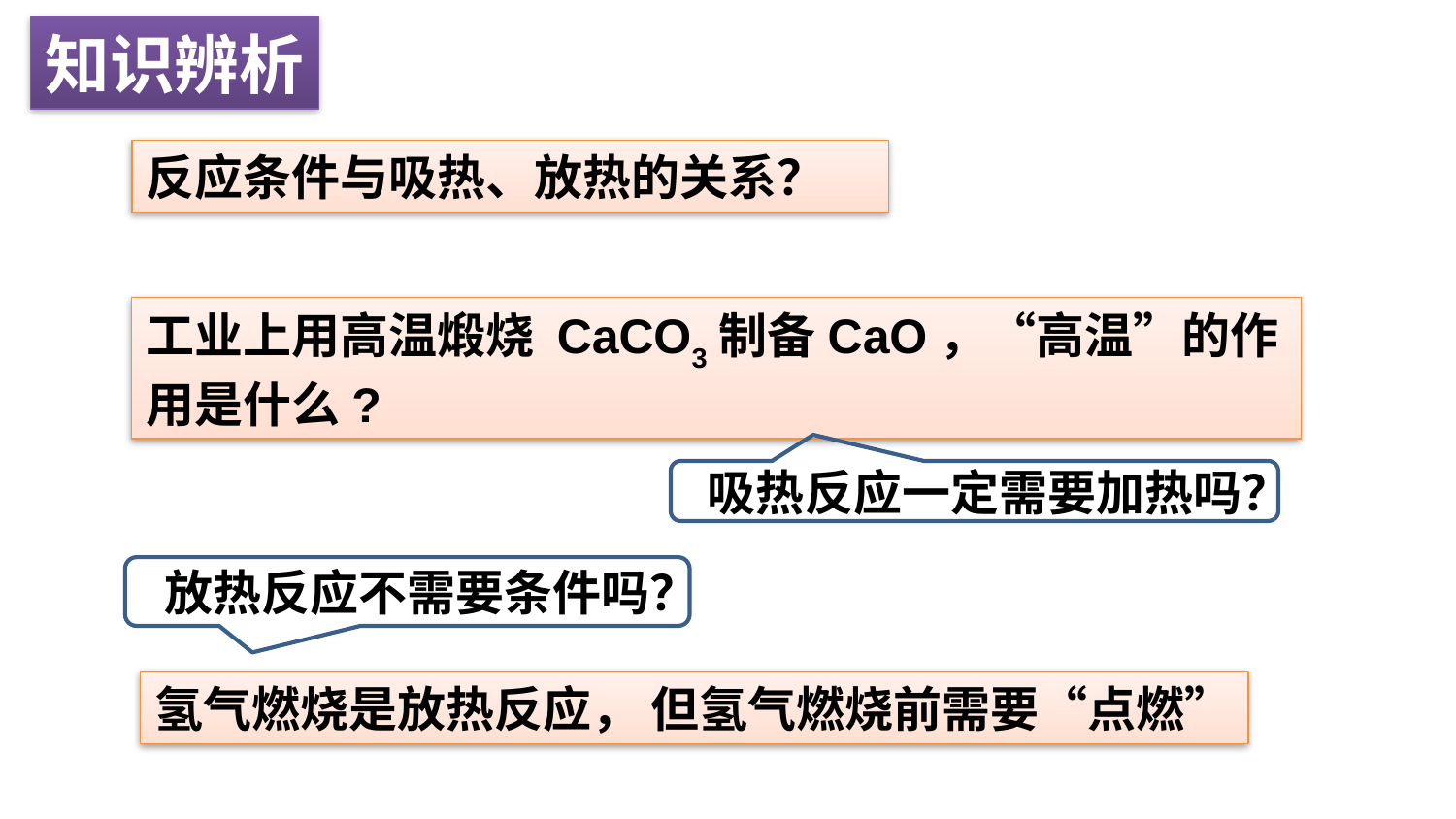

知识辨析
反应条件与吸热、放热的关系？
工业上用高温煅烧 CaCO3制备CaO，“高温”的作用是什么?
吸热反应一定需要加热吗？
放热反应不需要条件吗？
氢气燃烧是放热反应， 但氢气燃烧前需要“点燃”